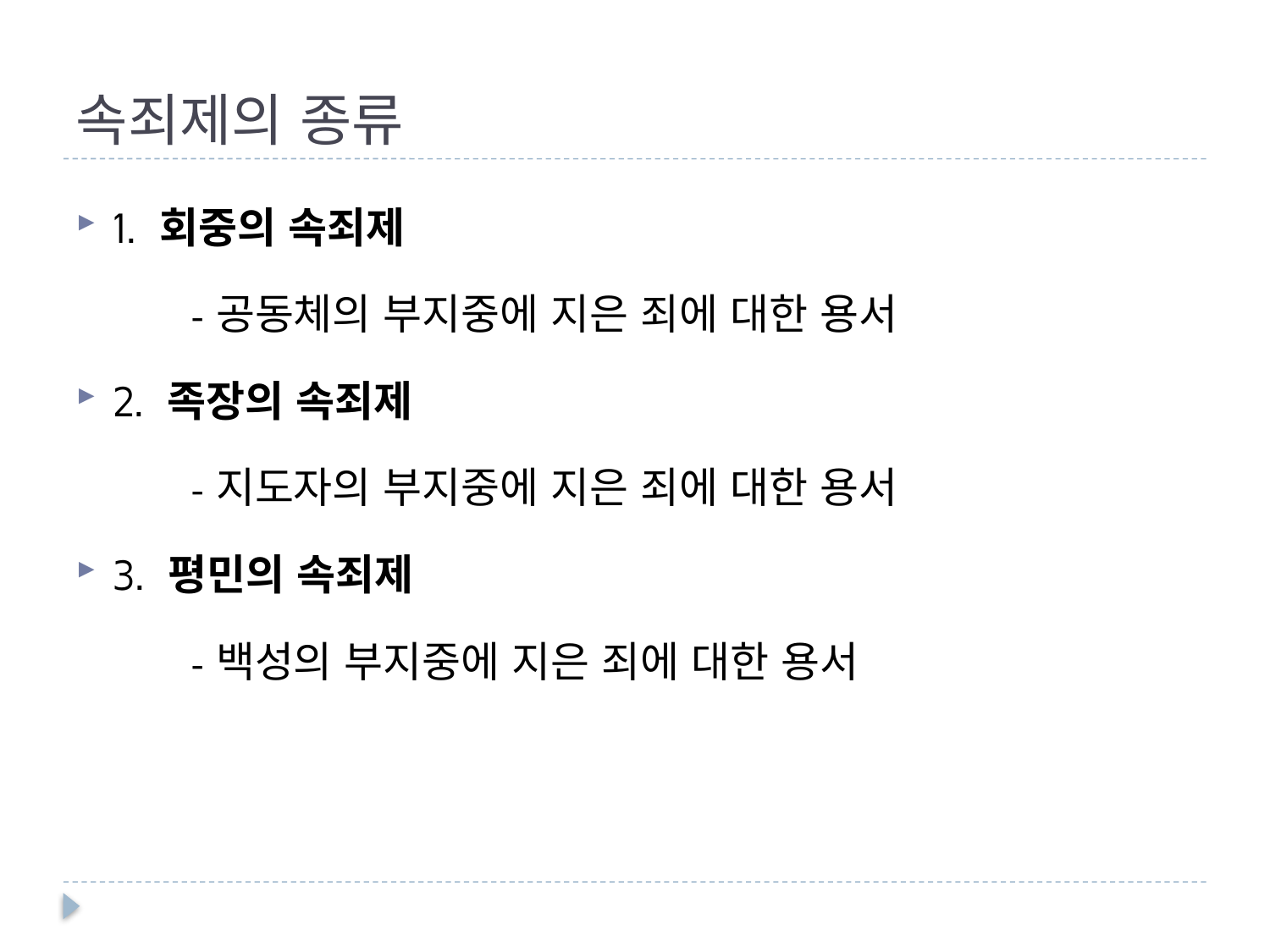

# 속죄제의 종류
1. 회중의 속죄제
         -공동체의 부지중에 지은 죄에 대한 용서
2. 족장의 속죄제
         -지도자의 부지중에 지은 죄에 대한 용서
3. 평민의 속죄제
         -백성의 부지중에 지은 죄에 대한 용서